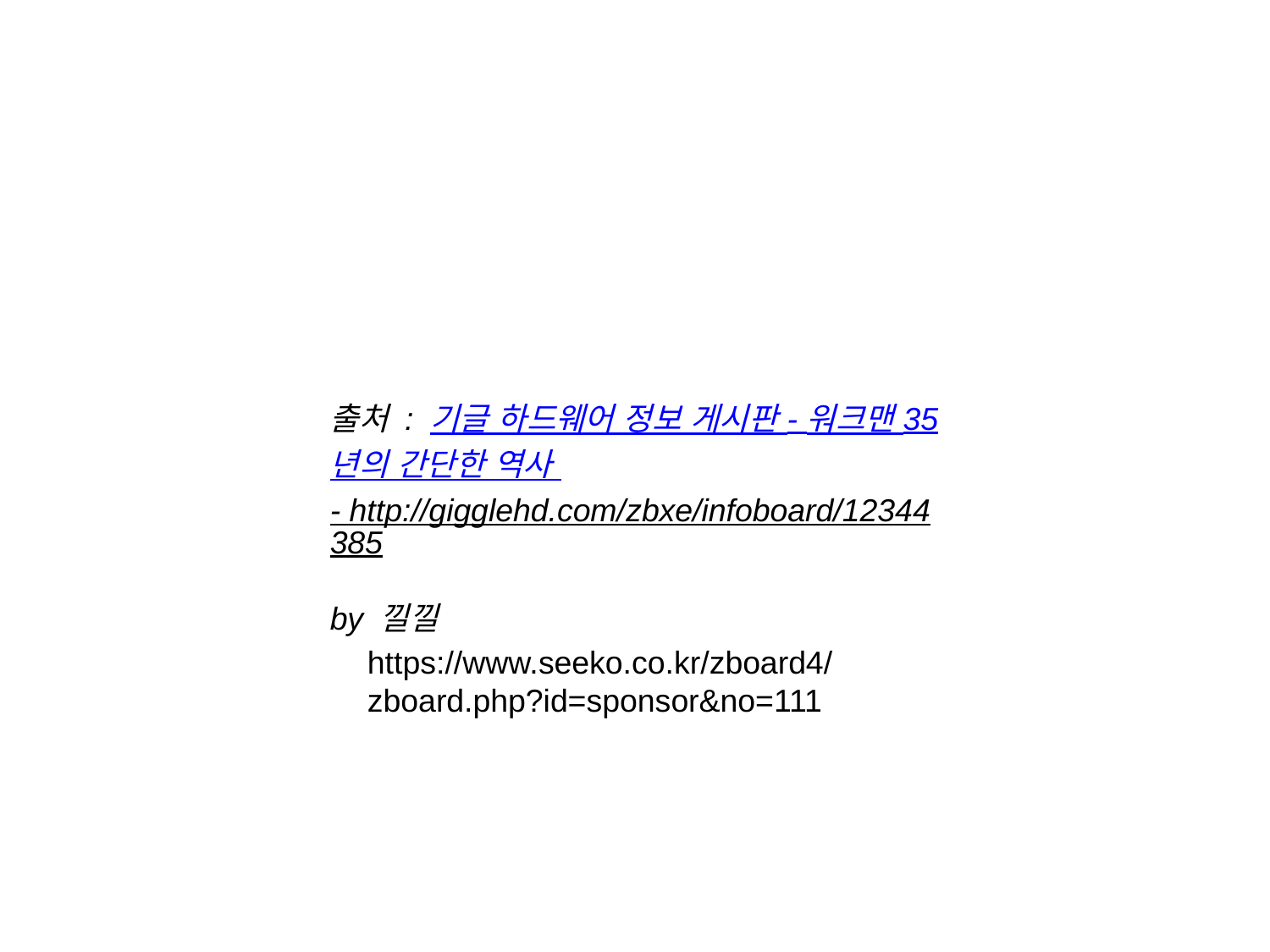

출처 : 기글 하드웨어 정보 게시판 - 워크맨 35년의 간단한 역사 - http://gigglehd.com/zbxe/infoboard/12344385
by 낄낄
https://www.seeko.co.kr/zboard4/zboard.php?id=sponsor&no=111